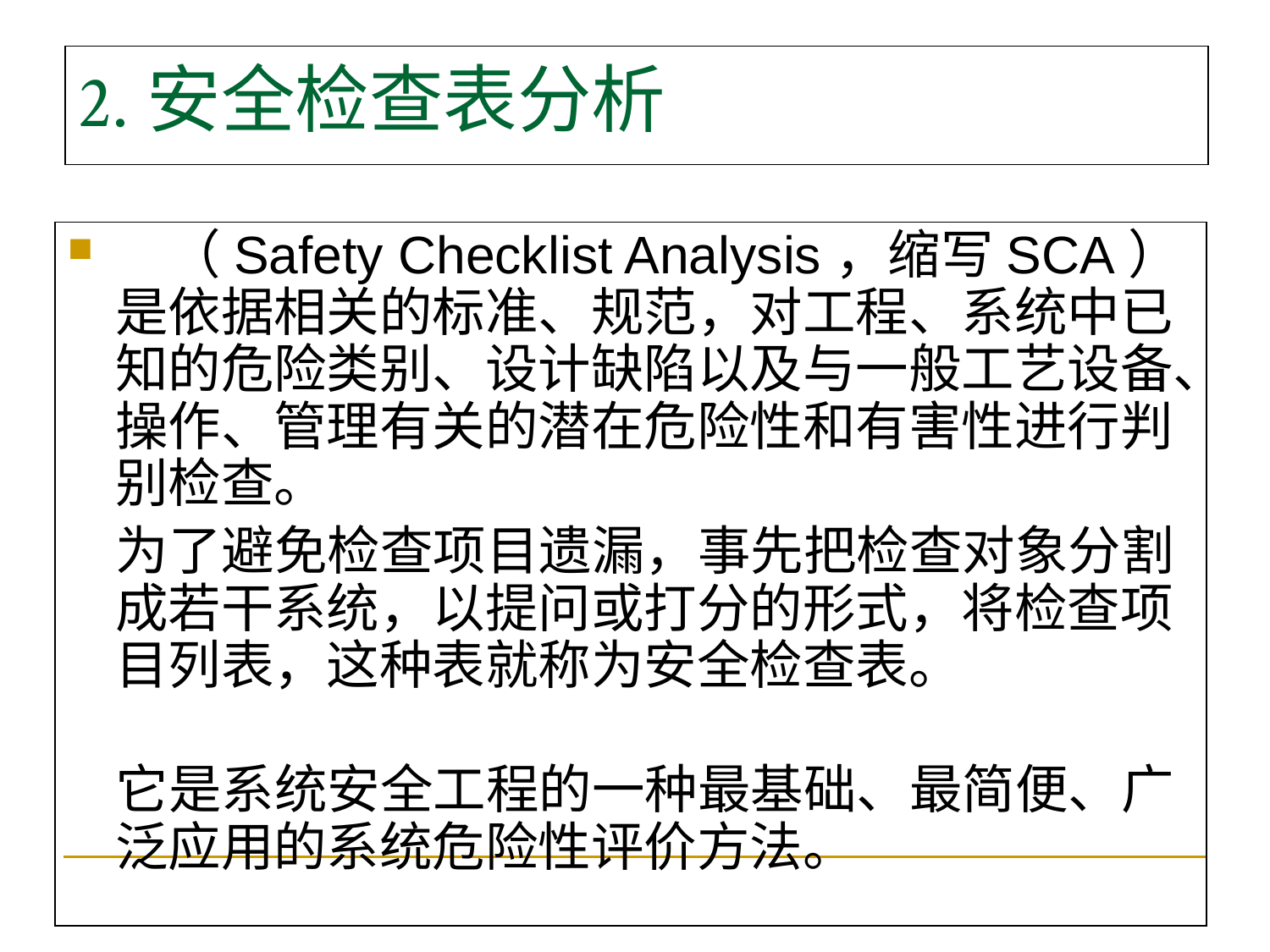

2.安全检查表分析
　（Safety Checklist Analysis，缩写SCA）是依据相关的标准、规范，对工程、系统中已知的危险类别、设计缺陷以及与一般工艺设备、操作、管理有关的潜在危险性和有害性进行判别检查。
   为了避免检查项目遗漏，事先把检查对象分割成若干系统，以提问或打分的形式，将检查项目列表，这种表就称为安全检查表。
   它是系统安全工程的一种最基础、最简便、广泛应用的系统危险性评价方法。